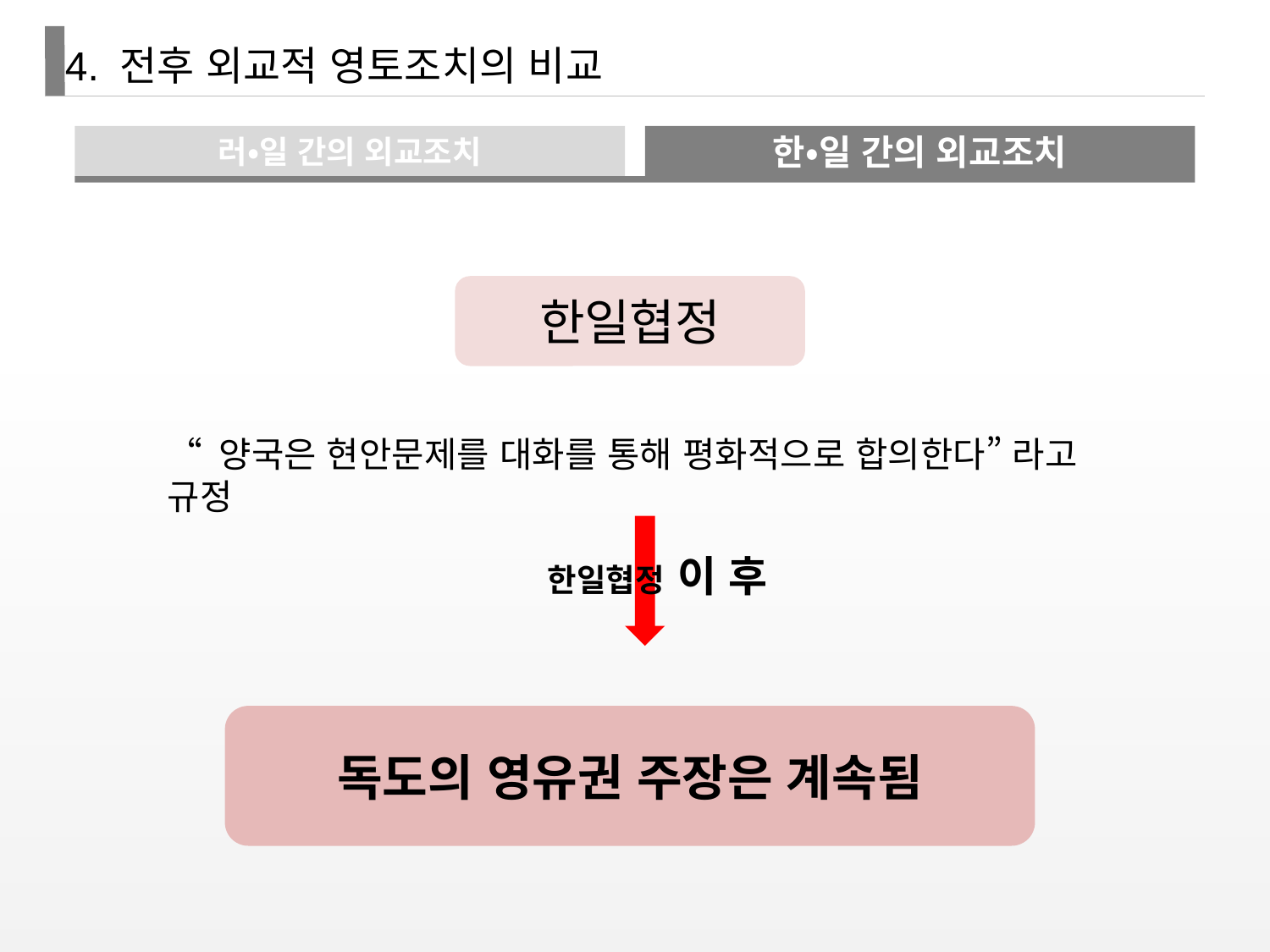

4. 전후 외교적 영토조치의 비교
러•일 간의 외교조치
한•일 간의 외교조치

한일협정
“ 양국은 현안문제를 대화를 통해 평화적으로 합의한다” 라고 규정

한일협정 이 후
독도의 영유권 주장은 계속됨